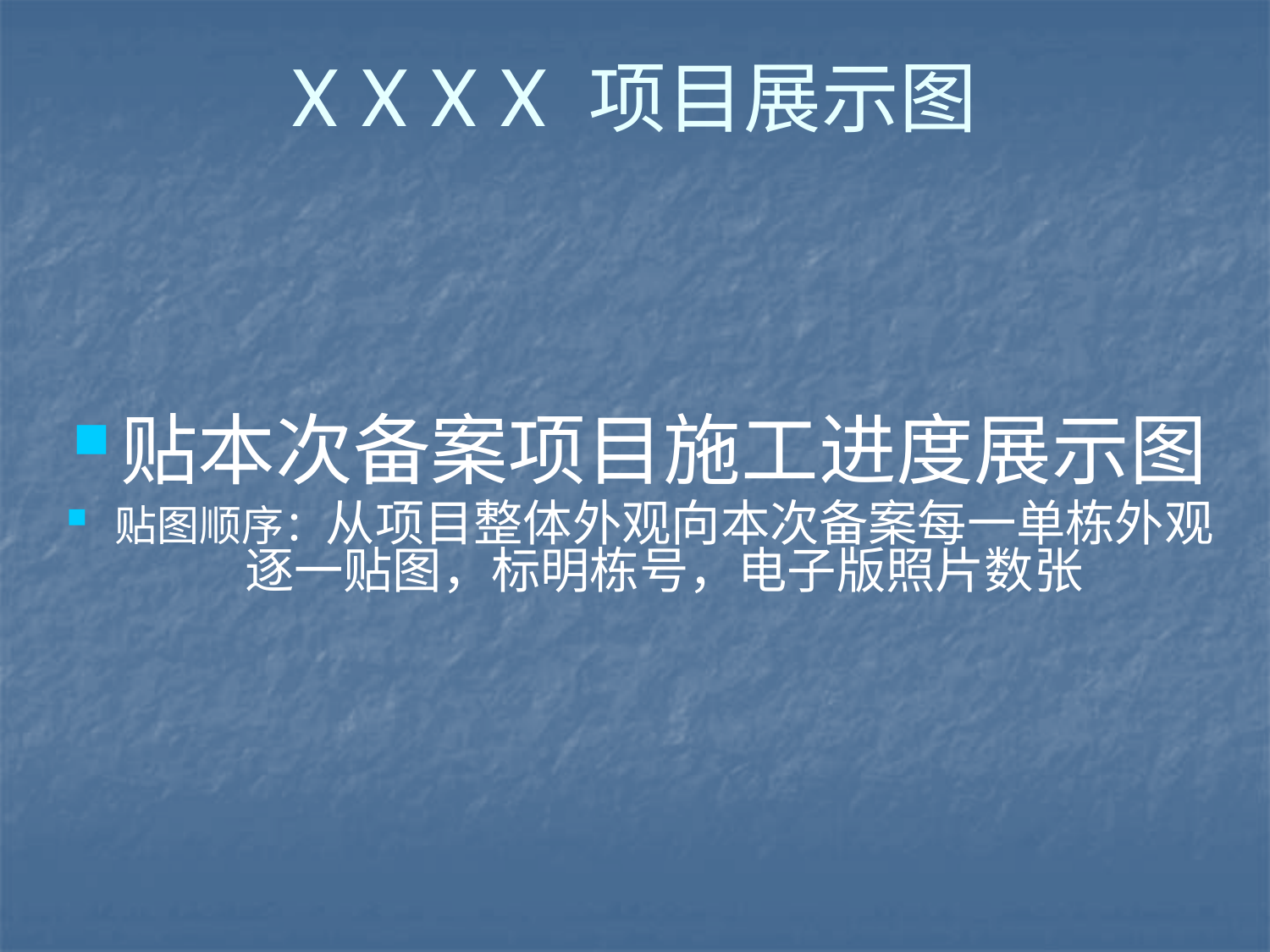

# X X X X 项目展示图
贴本次备案项目施工进度展示图
贴图顺序：从项目整体外观向本次备案每一单栋外观逐一贴图，标明栋号，电子版照片数张